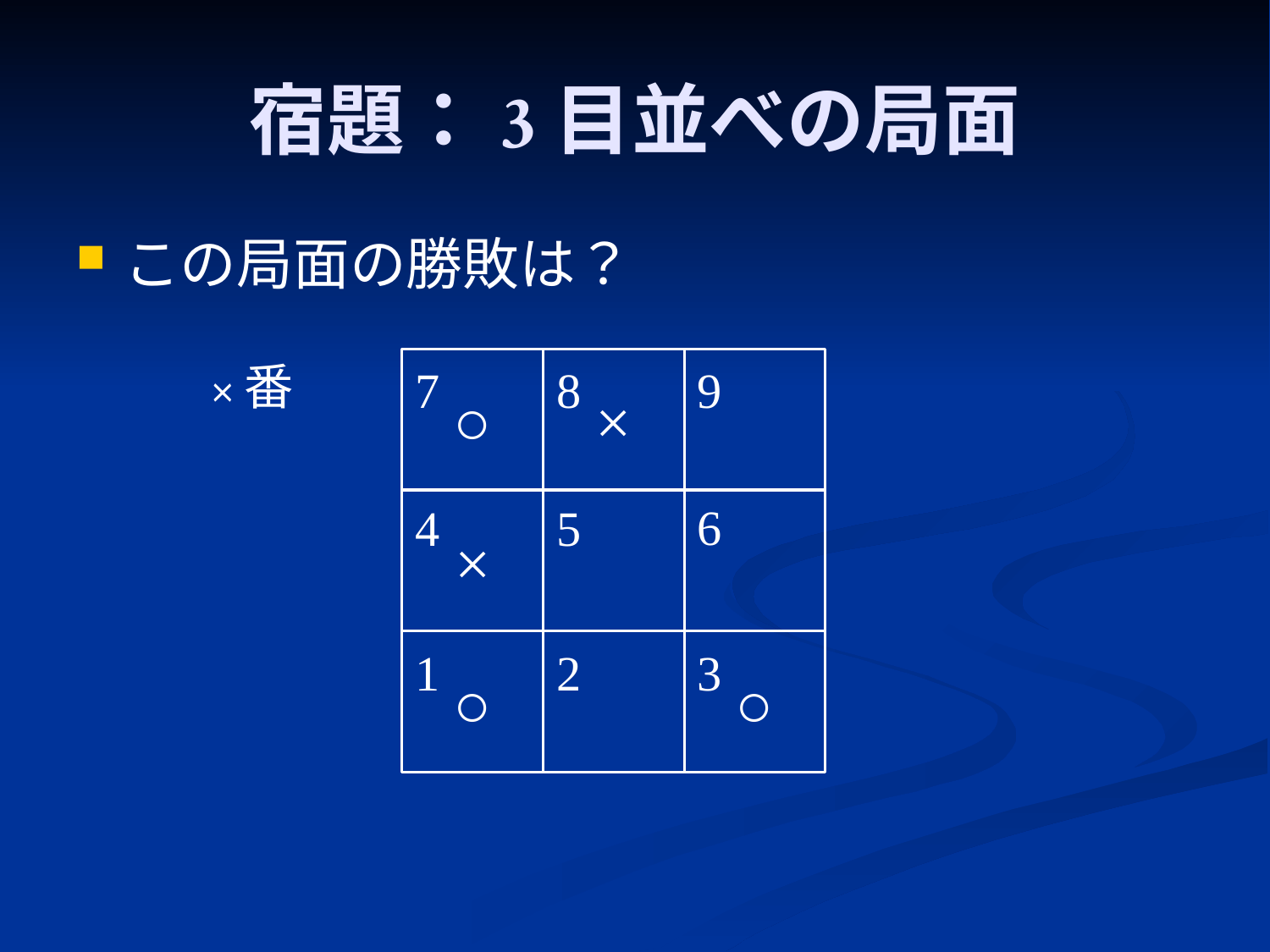

# 宿題：3目並べの局面
この局面の勝敗は？
×番
○
×

×

○

○
9
7
8
6
4
5
3
1
2